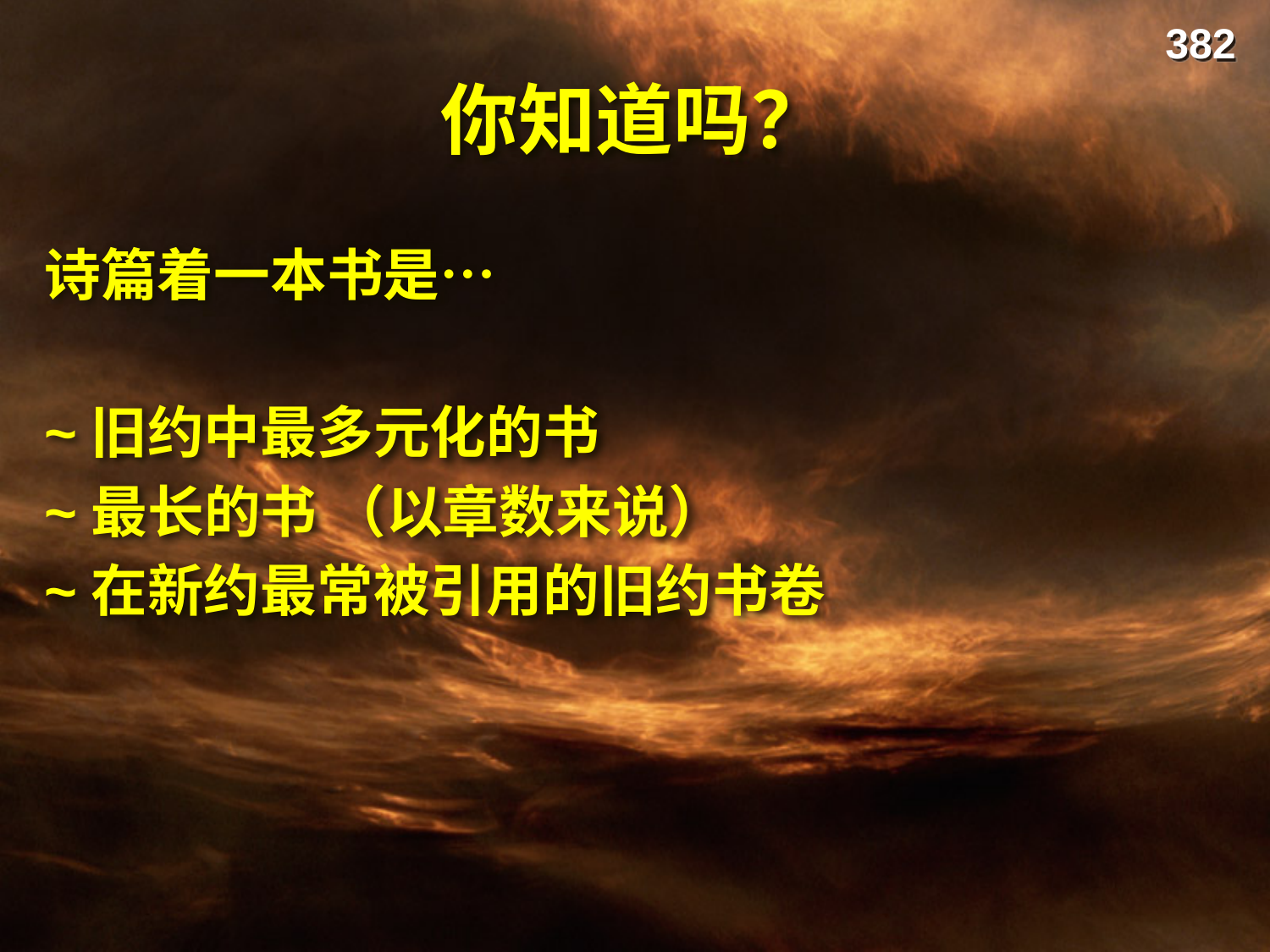

382
# 你知道吗？
诗篇着一本书是…

~旧约中最多元化的书
~最长的书 （以章数来说）
~在新约最常被引用的旧约书卷